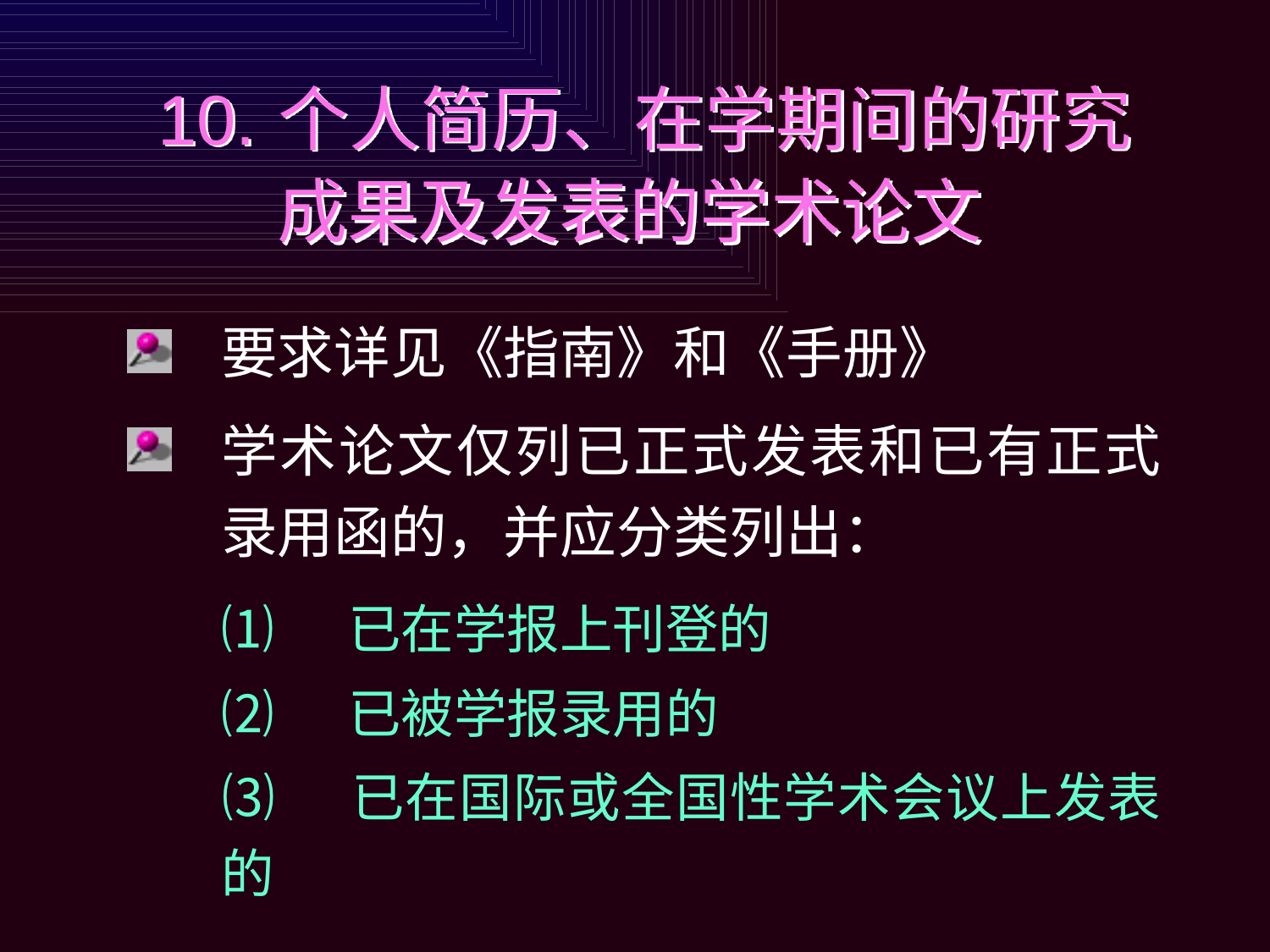

# 10.	个人简历、在学期间的研究成果及发表的学术论文
要求详见《指南》和《手册》
学术论文仅列已正式发表和已有正式录用函的，并应分类列出：
	⑴	已在学报上刊登的
	⑵	已被学报录用的
	⑶	已在国际或全国性学术会议上发表的